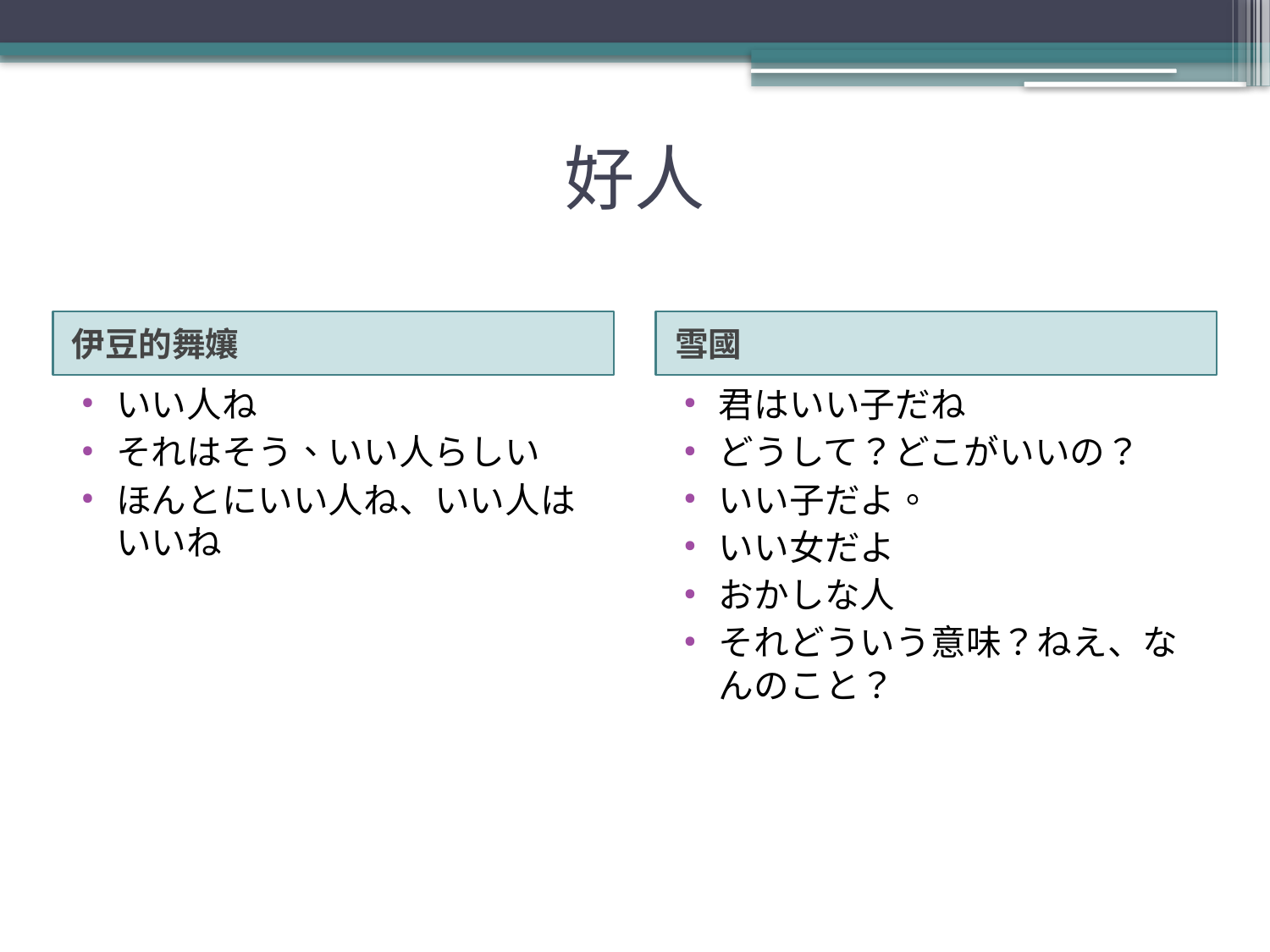

# 好人
伊豆的舞孃
雪國
いい人ね
それはそう、いい人らしい
ほんとにいい人ね、いい人はいいね

君はいい子だね
どうして？どこがいいの？
いい子だよ。
いい女だよ
おかしな人
それどういう意味？ねえ、なんのこと？